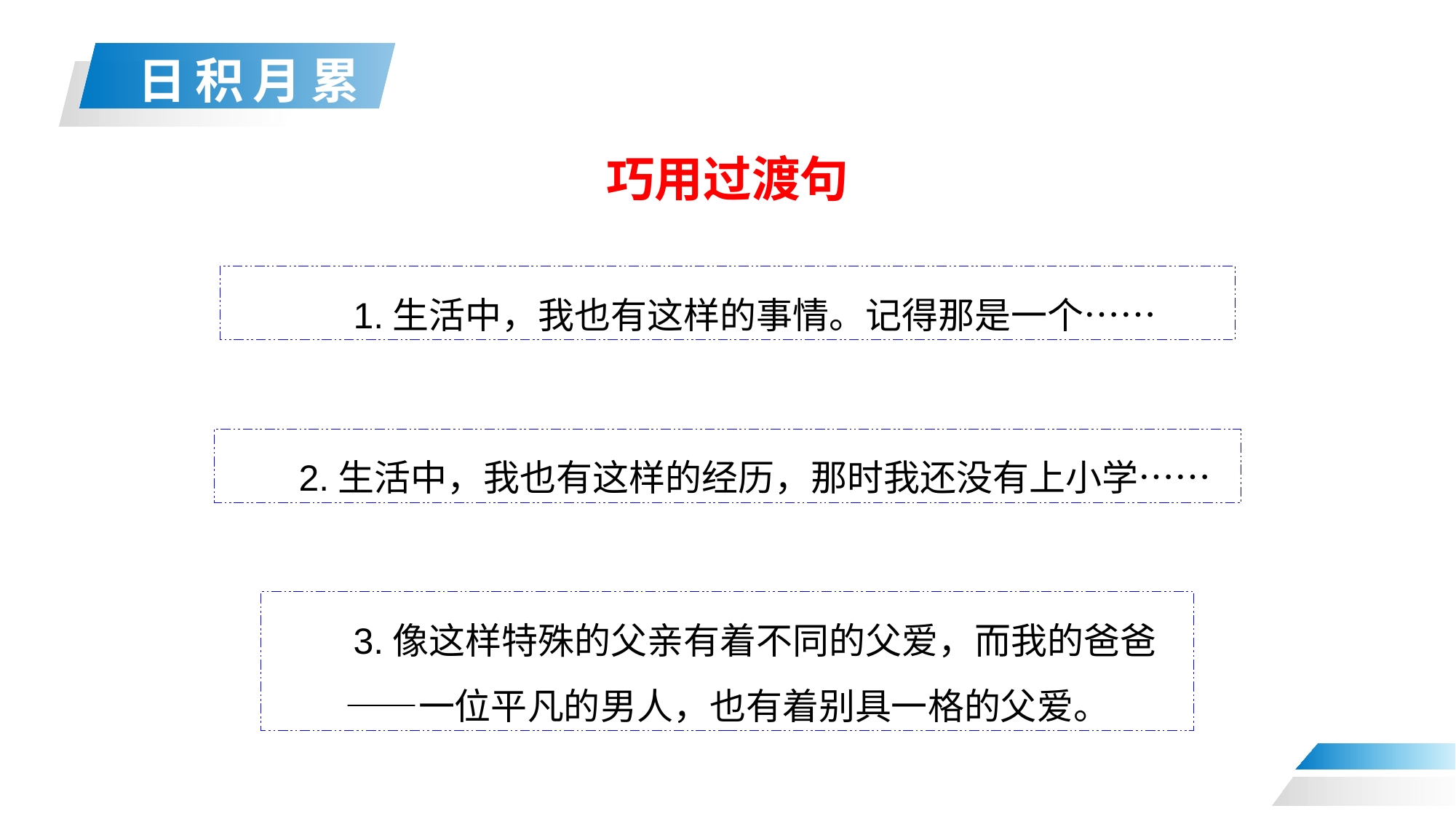

巧用过渡句
1.生活中，我也有这样的事情。记得那是一个……
2.生活中，我也有这样的经历，那时我还没有上小学……
3.像这样特殊的父亲有着不同的父爱，而我的爸爸——一位平凡的男人，也有着别具一格的父爱。